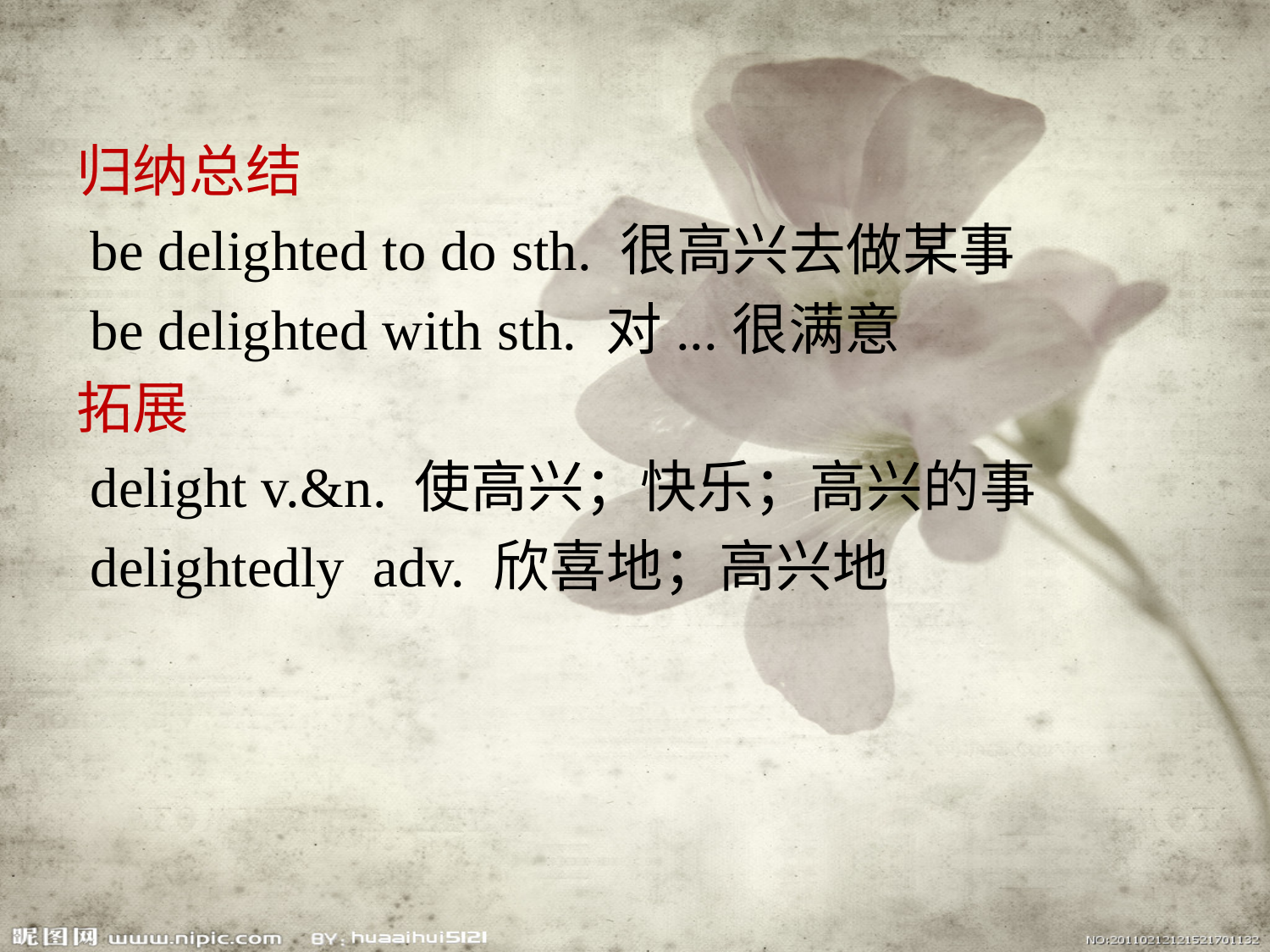

归纳总结
 be delighted to do sth. 很高兴去做某事
 be delighted with sth. 对...很满意
拓展
 delight v.&n. 使高兴；快乐；高兴的事
 delightedly  adv. 欣喜地；高兴地